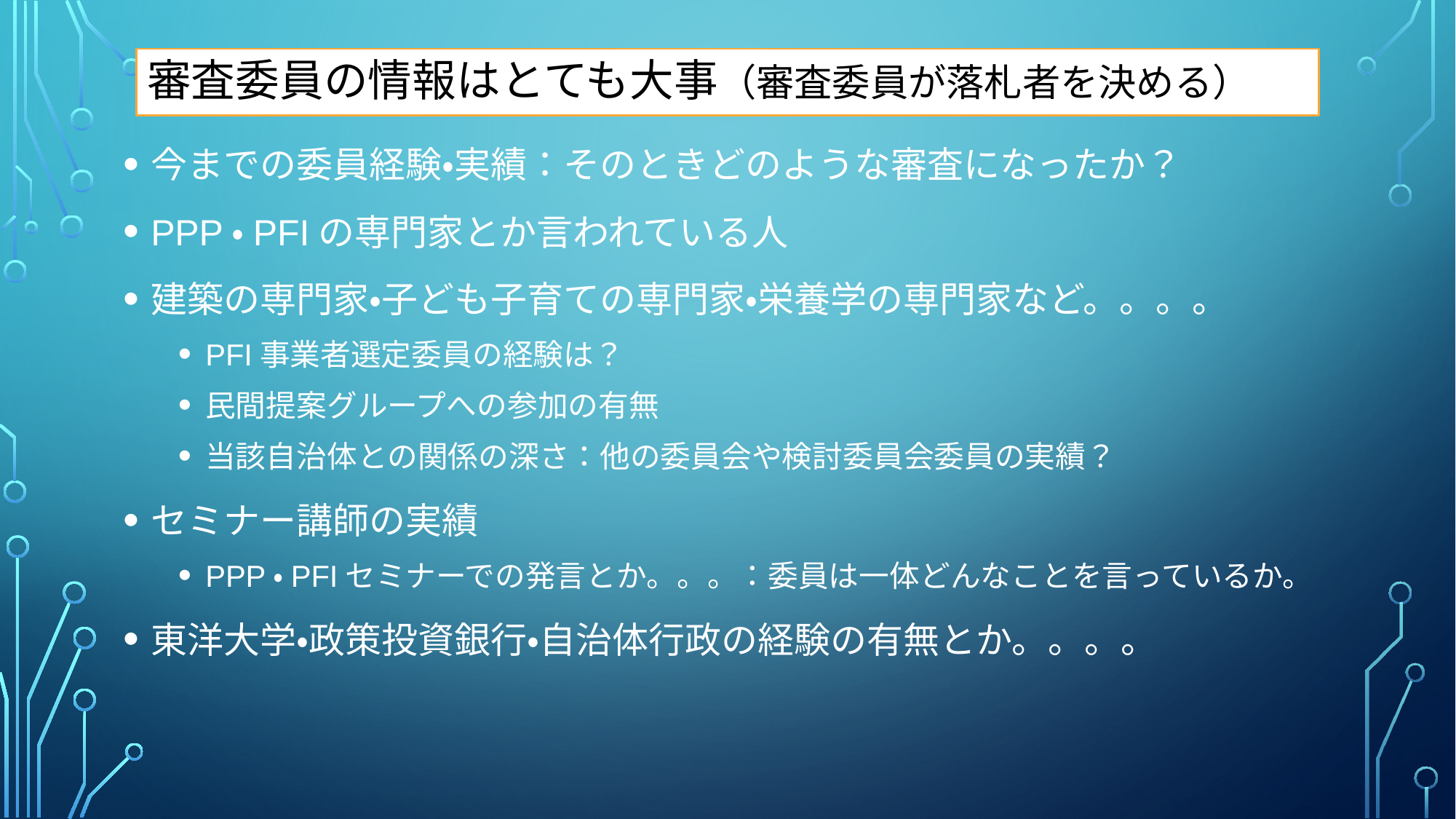

# 審査委員の情報はとても大事（審査委員が落札者を決める）
今までの委員経験・実績：そのときどのような審査になったか？
PPP・PFIの専門家とか言われている人
建築の専門家・子ども子育ての専門家・栄養学の専門家など。。。。
PFI事業者選定委員の経験は？
民間提案グループへの参加の有無
当該自治体との関係の深さ：他の委員会や検討委員会委員の実績？
セミナー講師の実績
PPP・PFIセミナーでの発言とか。。。：委員は一体どんなことを言っているか。
東洋大学・政策投資銀行・自治体行政の経験の有無とか。。。。